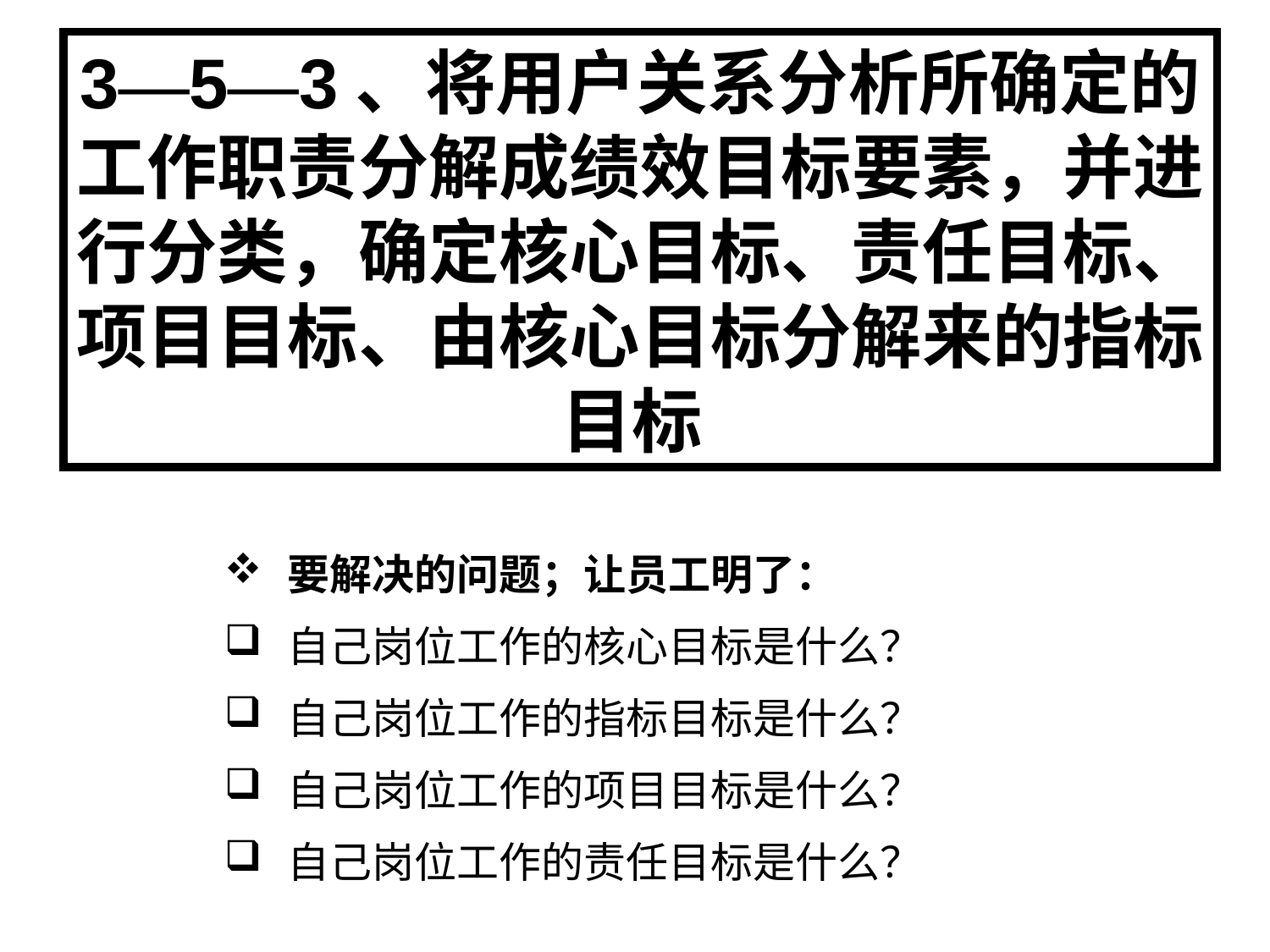

3—5—3、将用户关系分析所确定的工作职责分解成绩效目标要素，并进行分类，确定核心目标、责任目标、项目目标、由核心目标分解来的指标目标

要解决的问题；让员工明了：
自己岗位工作的核心目标是什么？
自己岗位工作的指标目标是什么？
自己岗位工作的项目目标是什么？
自己岗位工作的责任目标是什么？